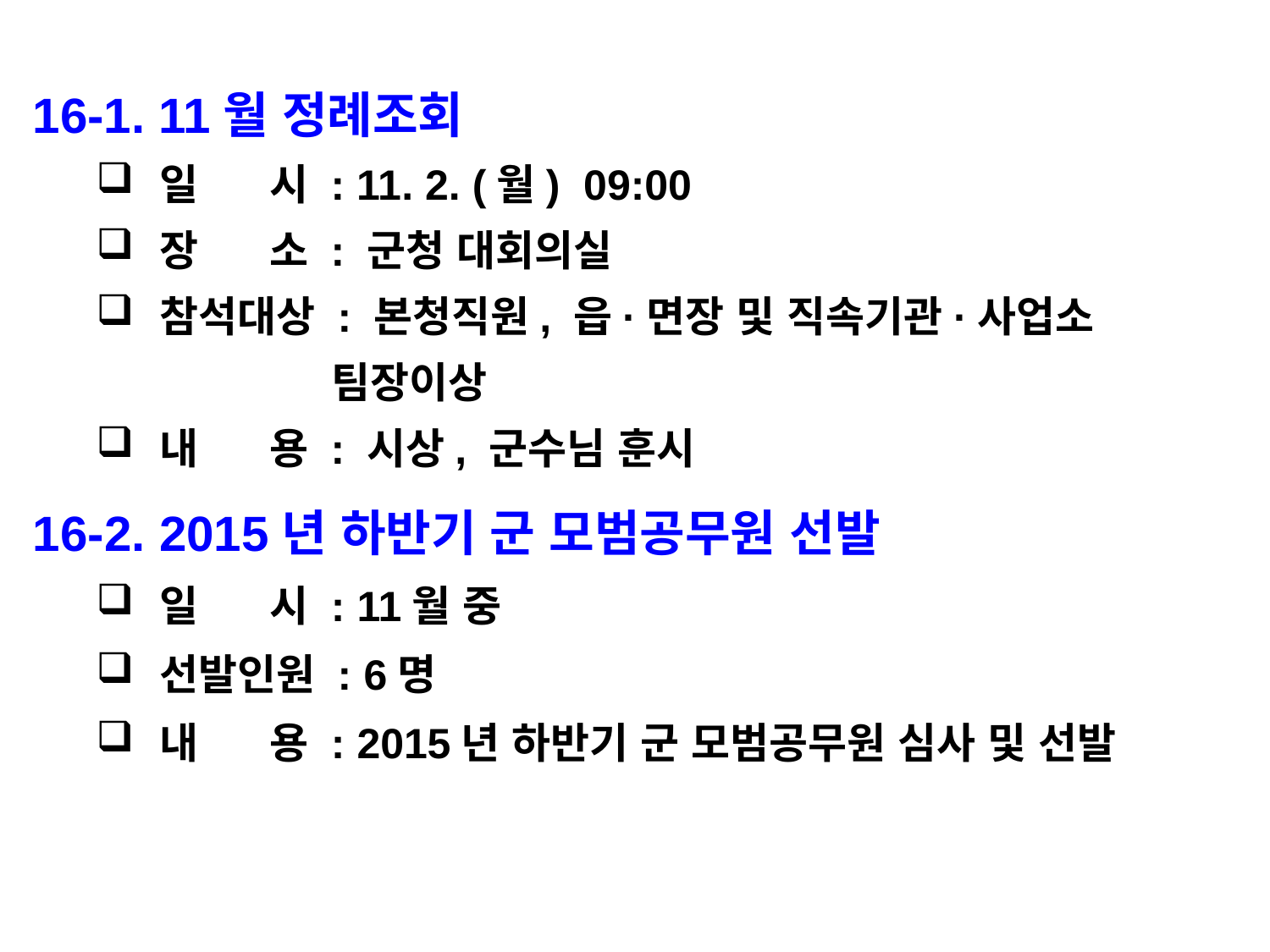

16-1. 11월 정례조회
일      시 : 11. 2. (월)  09:00
장      소 : 군청 대회의실
참석대상 : 본청직원, 읍·면장 및 직속기관·사업소
                   팀장이상
내      용 : 시상, 군수님 훈시
16-2. 2015년 하반기 군 모범공무원 선발
일      시 : 11월 중
선발인원 : 6명
내      용 : 2015년 하반기 군 모범공무원 심사 및 선발